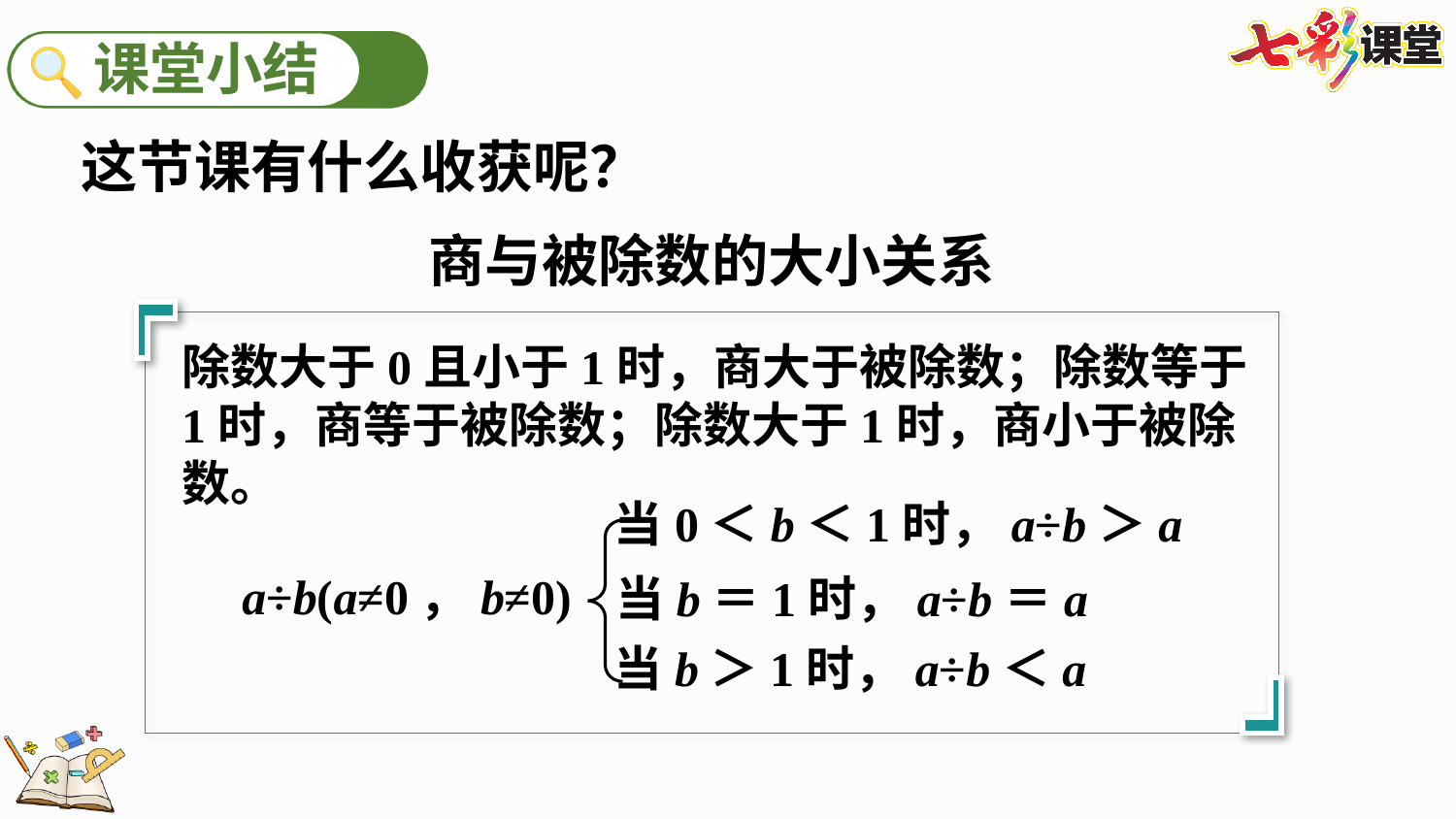

这节课有什么收获呢？
商与被除数的大小关系

除数大于0且小于1时，商大于被除数；除数等于1时，商等于被除数；除数大于1时，商小于被除数。
当0＜b＜1时，a÷b＞a

a÷b(a≠0，b≠0)
当b＝1时，a÷b＝a
当b＞1时，a÷b＜a